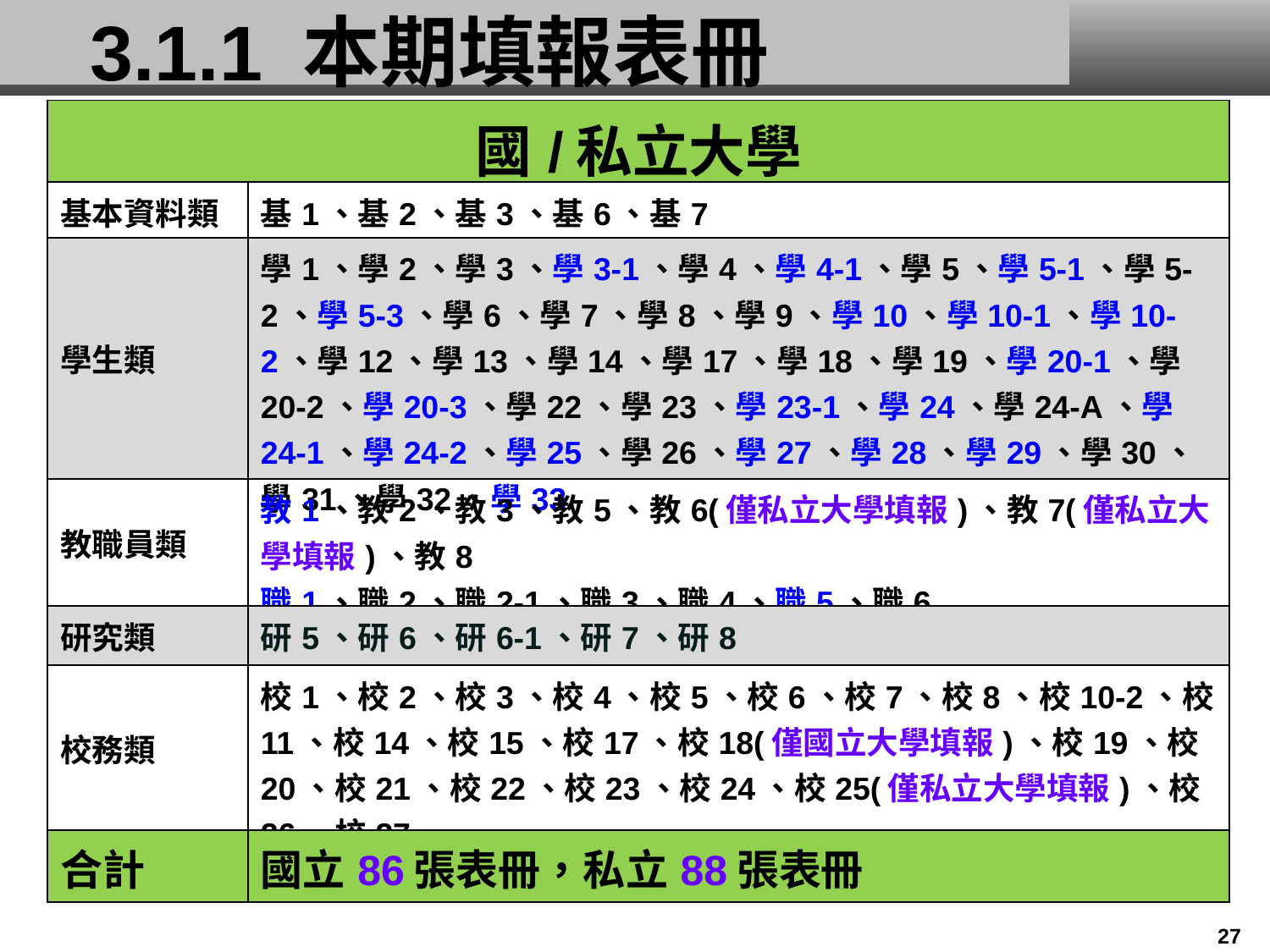

# 3.1.1 本期填報表冊
| 國/私立大學 |  |
| --- | --- |
| 基本資料類 | 基1、基2、基3、基6、基7 |
| 學生類 | 學1、學2、學3、學3-1、學4、學4-1、學5、學5-1、學5-2、學5-3、學6、學7、學8、學9、學10、學10-1、學10-2、學12、學13、學14、學17、學18、學19、學20-1、學20-2、學20-3、學22、學23、學23-1、學24、學24-A、學24-1、學24-2、學25、學26、學27、學28、學29、學30、學31、學32、學33 |
| 教職員類 | 教1、教2、教3、教5、教6(僅私立大學填報)、教7(僅私立大學填報)、教8 職1、職2、職2-1、職3、職4、職5、職6 |
| 研究類 | 研5、研6、研6-1、研7、研8 |
| 校務類 | 校1、校2、校3、校4、校5、校6、校7、校8、校10-2、校11、校14、校15、校17、校18(僅國立大學填報)、校19、校20、校21、校22、校23、校24、校25(僅私立大學填報)、校26、校27 |
| 合計 | 國立86張表冊，私立88張表冊 |
※藍字為該表冊欄位/定義調整